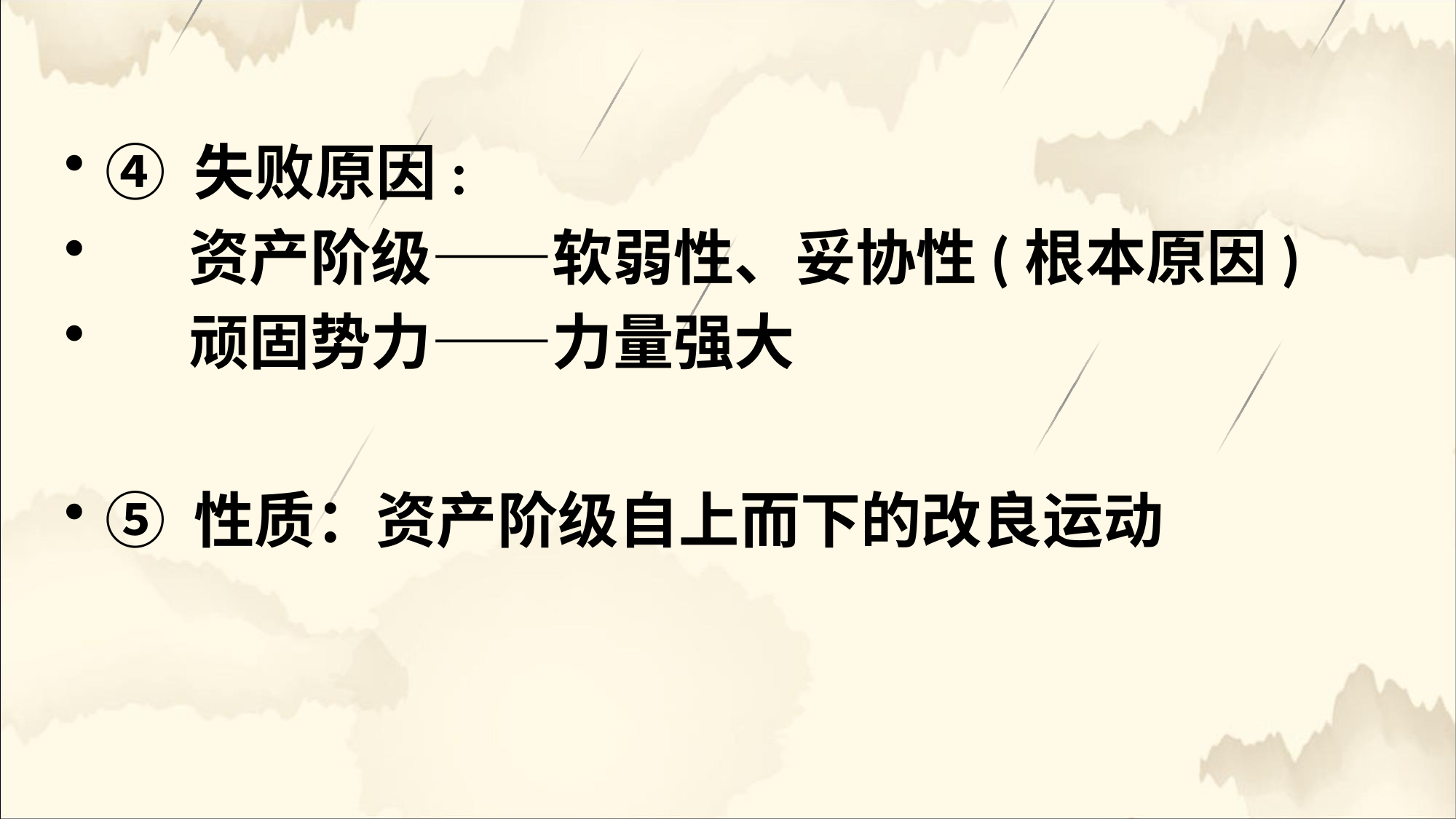

④ 失败原因:
     资产阶级——软弱性、妥协性(根本原因)
     顽固势力——力量强大

⑤ 性质：资产阶级自上而下的改良运动